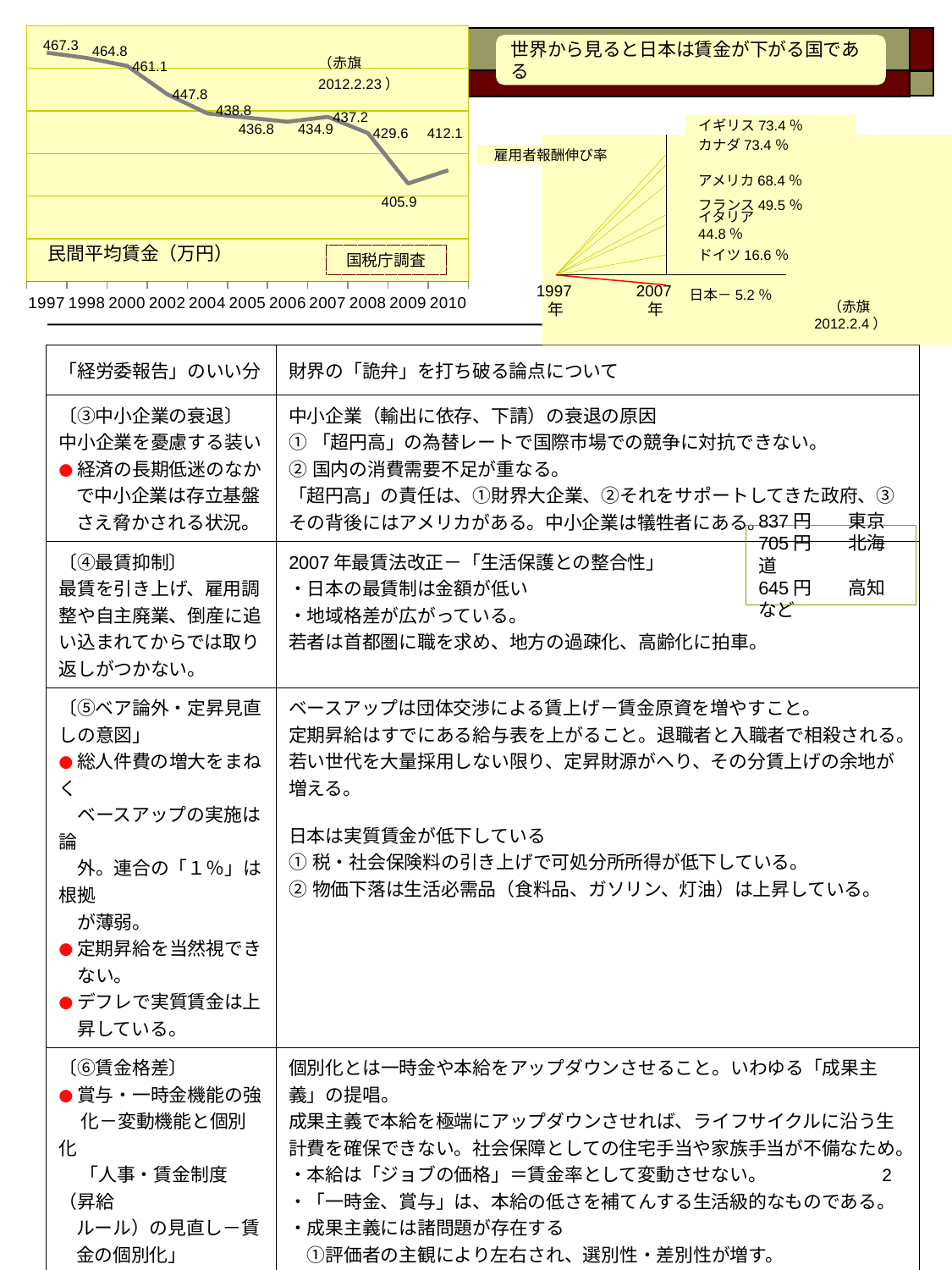

### Chart: 民間平均賃金（万円）

| Category | 民間平均賃金 |
|---|---|
| 1997 | 467.3 |
| 1998 | 464.8 |
| 2000 | 461.1 |
| 2002 | 447.8 |
| 2004 | 438.8 |
| 2005 | 436.8 |
| 2006 | 434.9 |
| 2007 | 437.2 |
| 2008 | 429.6 |
| 2009 | 405.9 |
| 2010 | 412.1 |
世界から見ると日本は賃金が下がる国である
イギリス73.4％

カナダ73.4％
雇用者報酬伸び率
アメリカ68.4％
フランス49.5％
イタリア44.8％
国税庁調査
ドイツ16.6％
1997年
2007年
日本－5.2％
（赤旗2012.2.4）
| 「経労委報告」のいい分 | 財界の「詭弁」を打ち破る論点について |
| --- | --- |
| 〔③中小企業の衰退〕 中小企業を憂慮する装い ●経済の長期低迷のなか で中小企業は存立基盤 さえ脅かされる状況。 | 中小企業（輸出に依存、下請）の衰退の原因 ①「超円高」の為替レートで国際市場での競争に対抗できない。 ②国内の消費需要不足が重なる。 「超円高」の責任は、①財界大企業、②それをサポートしてきた政府、③その背後にはアメリカがある。中小企業は犠牲者にある。 |
| 〔④最賃抑制〕 最賃を引き上げ、雇用調整や自主廃業、倒産に追い込まれてからでは取り返しがつかない。 | 2007年最賃法改正－「生活保護との整合性」 ・日本の最賃制は金額が低い ・地域格差が広がっている。 若者は首都圏に職を求め、地方の過疎化、高齢化に拍車。 |
| 〔⑤ベア論外・定昇見直しの意図」 ●総人件費の増大をまねく 　ベースアップの実施は論 　外。連合の「１％」は根拠 　が薄弱。 ●定期昇給を当然視でき 　ない。 ●デフレで実質賃金は上 　昇している。 | ベースアップは団体交渉による賃上げ－賃金原資を増やすこと。 定期昇給はすでにある給与表を上がること。退職者と入職者で相殺される。 若い世代を大量採用しない限り、定昇財源がへり、その分賃上げの余地が増える。 日本は実質賃金が低下している ①税・社会保険料の引き上げで可処分所所得が低下している。 ②物価下落は生活必需品（食料品、ガソリン、灯油）は上昇している。 |
| 〔⑥賃金格差〕 ●賞与・一時金機能の強 　 化－変動機能と個別化 「人事・賃金制度（昇給 ルール）の見直し－賃 金の個別化」 ●「仕事・役割・貢献度型」 とは個々人の業績や能 力によって昇給曲線を バラバラに分解－ラッパ 型賃金カーブ」とする。 | 個別化とは一時金や本給をアップダウンさせること。いわゆる「成果主義」の提唱。 成果主義で本給を極端にアップダウンさせれば、ライフサイクルに沿う生計費を確保できない。社会保障としての住宅手当や家族手当が不備なため。 ・本給は「ジョブの価格」＝賃金率として変動させない。 ・「一時金、賞与」は、本給の低さを補てんする生活級的なものである。 ・成果主義には諸問題が存在する 　①評価者の主観により左右され、選別性・差別性が増す。 　②低い評価による賃下げ－モラールの低下を招く。 　③成果の奪い合いと教え合いの後退。 　④チームワークの衰退による技能の不継承。 　⑤リコールの多発。 　⑥新技術開発研究にもマイナスとなる。 |
837円　　東京
705円　　北海道
645円　　高知など
2